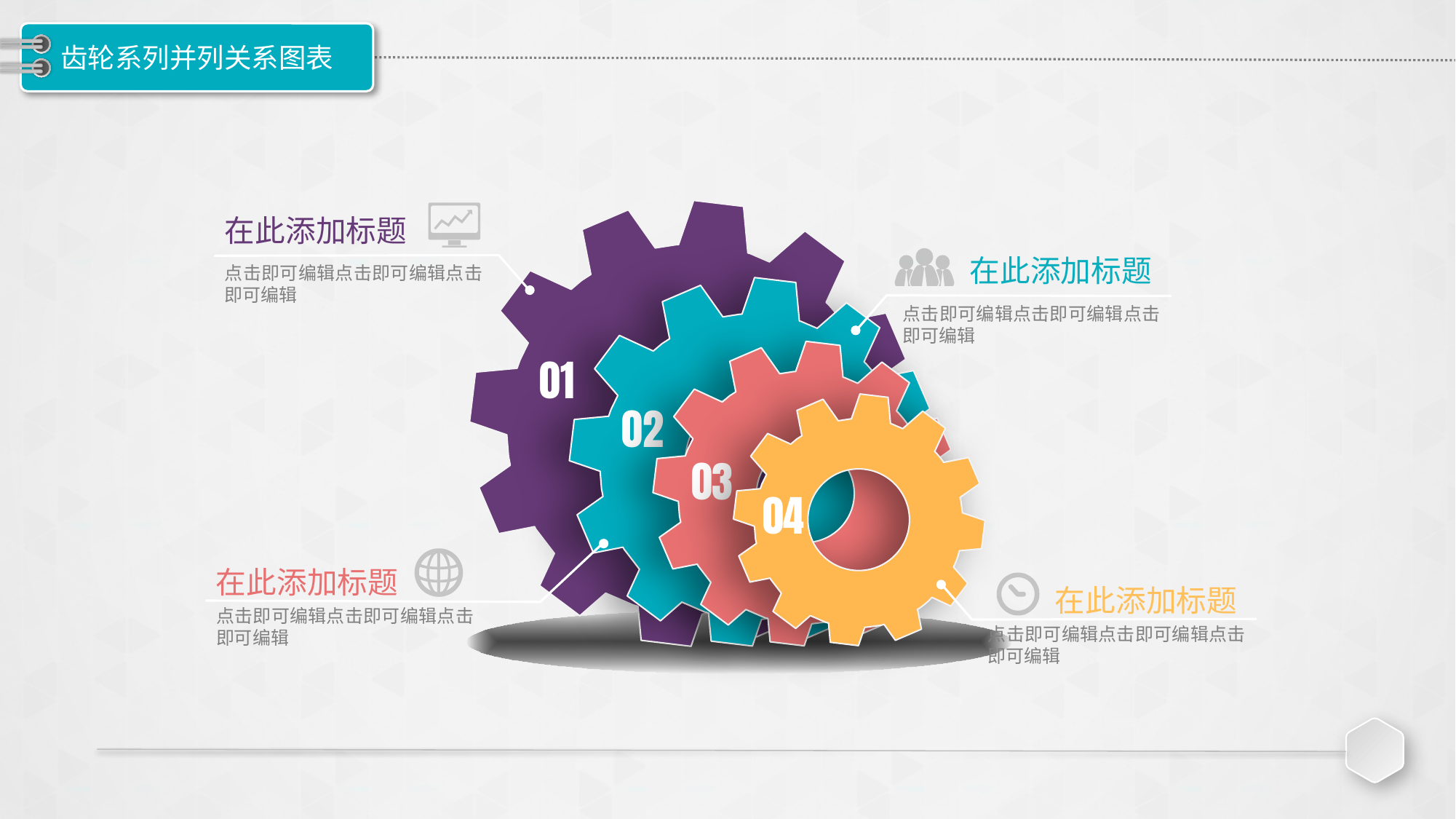

# 齿轮系列并列关系图表

在此添加标题

在此添加标题

点击即可编辑点击即可编辑点击即可编辑

点击即可编辑点击即可编辑点击即可编辑

01

02
03
04

在此添加标题

在此添加标题

点击即可编辑点击即可编辑点击即可编辑

点击即可编辑点击即可编辑点击即可编辑
106